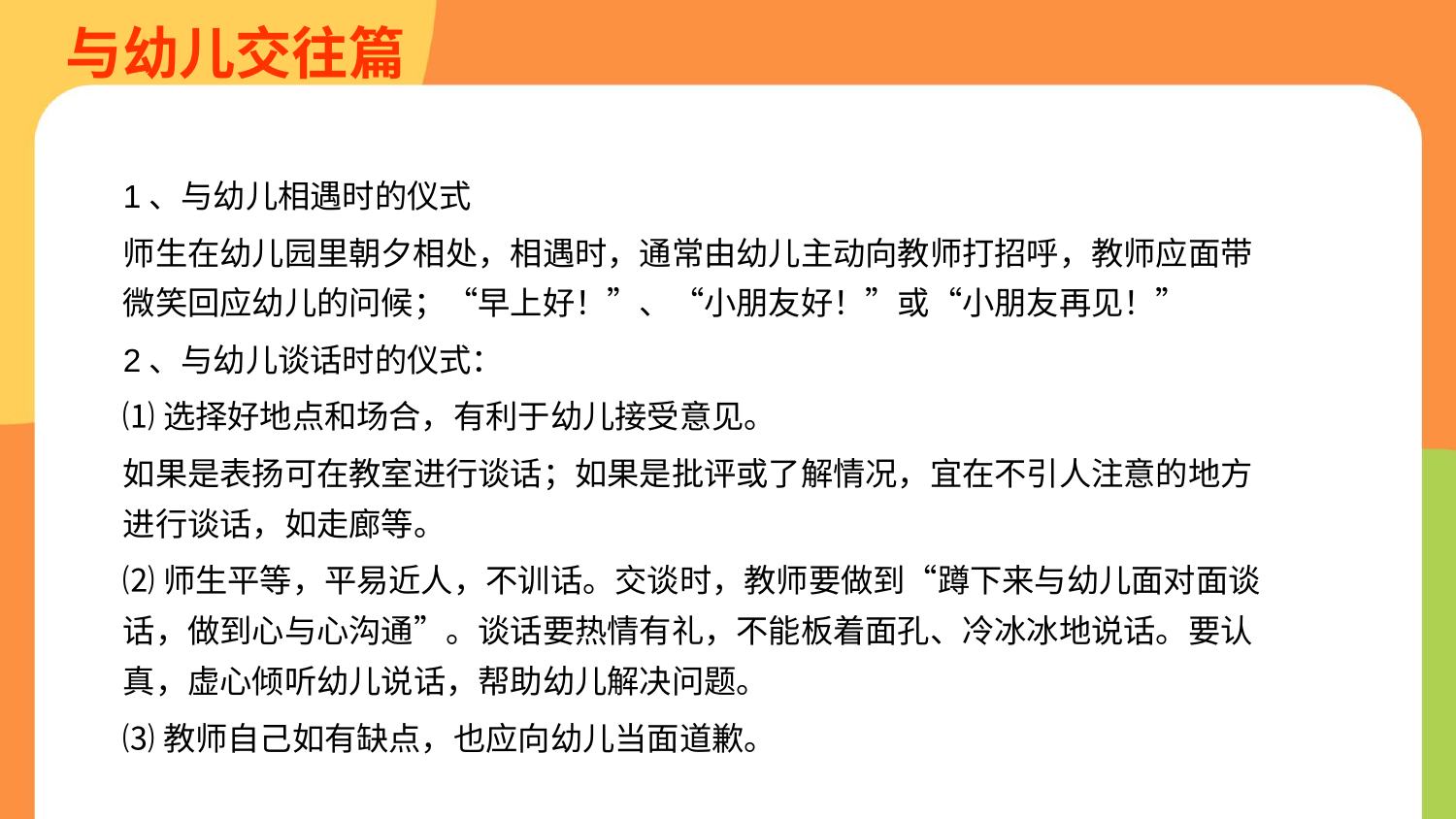

与幼儿交往篇
1、与幼儿相遇时的仪式
师生在幼儿园里朝夕相处，相遇时，通常由幼儿主动向教师打招呼，教师应面带微笑回应幼儿的问候；“早上好！”、“小朋友好！”或“小朋友再见！”
2、与幼儿谈话时的仪式：
⑴选择好地点和场合，有利于幼儿接受意见。
如果是表扬可在教室进行谈话；如果是批评或了解情况，宜在不引人注意的地方进行谈话，如走廊等。
⑵师生平等，平易近人，不训话。交谈时，教师要做到“蹲下来与幼儿面对面谈话，做到心与心沟通”。谈话要热情有礼，不能板着面孔、冷冰冰地说话。要认真，虚心倾听幼儿说话，帮助幼儿解决问题。
⑶教师自己如有缺点，也应向幼儿当面道歉。